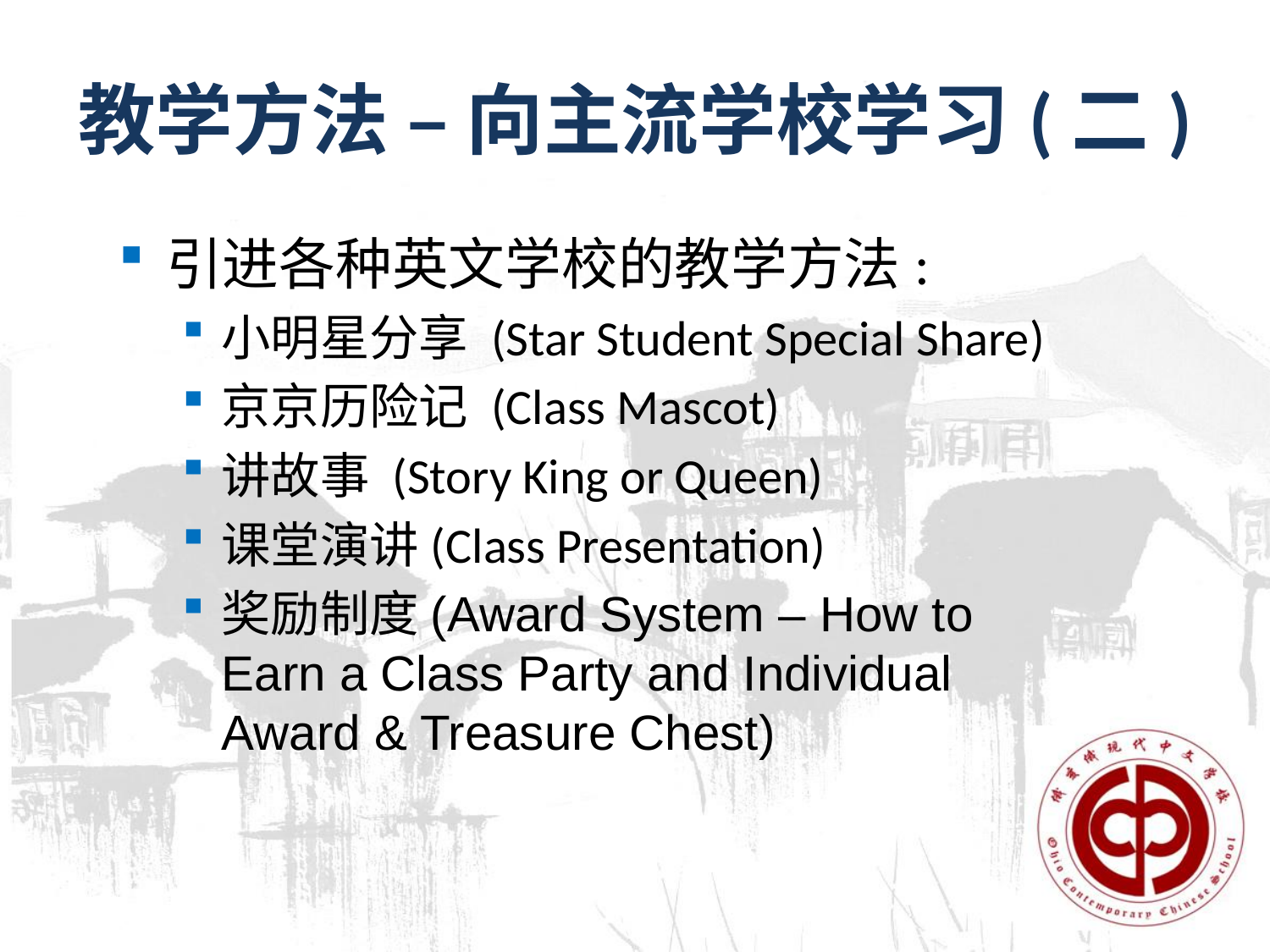

# 教学方法 – 向主流学校学习(二)
引进各种英文学校的教学方法:
小明星分享 (Star Student Special Share)
京京历险记 (Class Mascot)
讲故事 (Story King or Queen)
课堂演讲(Class Presentation)
奖励制度(Award System – How to Earn a Class Party and Individual Award & Treasure Chest)